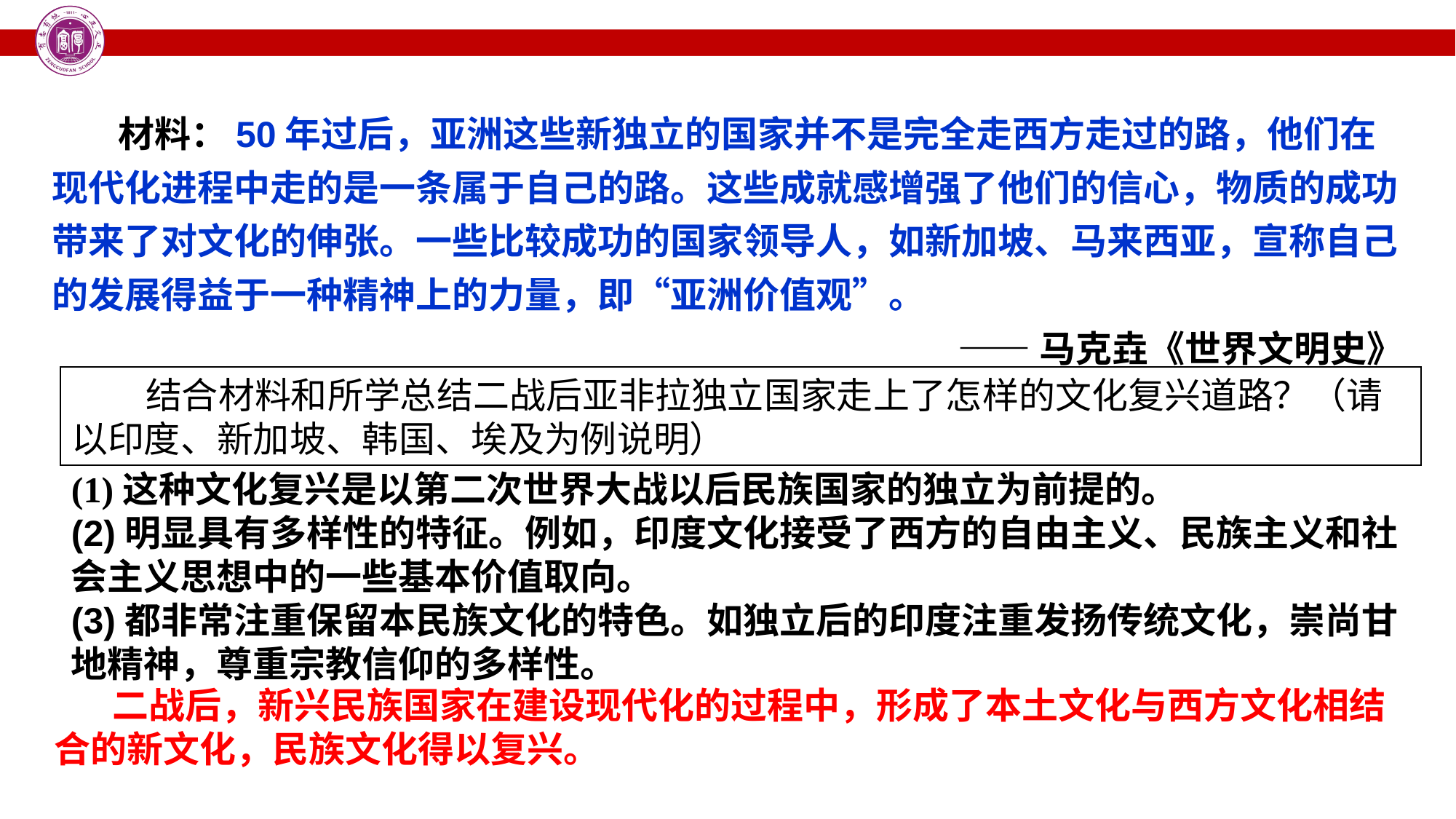

材料：50年过后，亚洲这些新独立的国家并不是完全走西方走过的路，他们在现代化进程中走的是一条属于自己的路。这些成就感增强了他们的信心，物质的成功带来了对文化的伸张。一些比较成功的国家领导人，如新加坡、马来西亚，宣称自己的发展得益于一种精神上的力量，即“亚洲价值观”。
——马克垚《世界文明史》

        结合材料和所学总结二战后亚非拉独立国家走上了怎样的文化复兴道路？（请以印度、新加坡、韩国、埃及为例说明）
(1)这种文化复兴是以第二次世界大战以后民族国家的独立为前提的。(2)明显具有多样性的特征。例如，印度文化接受了西方的自由主义、民族主义和社会主义思想中的一些基本价值取向。(3)都非常注重保留本民族文化的特色。如独立后的印度注重发扬传统文化，崇尚甘地精神，尊重宗教信仰的多样性。
      二战后，新兴民族国家在建设现代化的过程中，形成了本土文化与西方文化相结合的新文化，民族文化得以复兴。